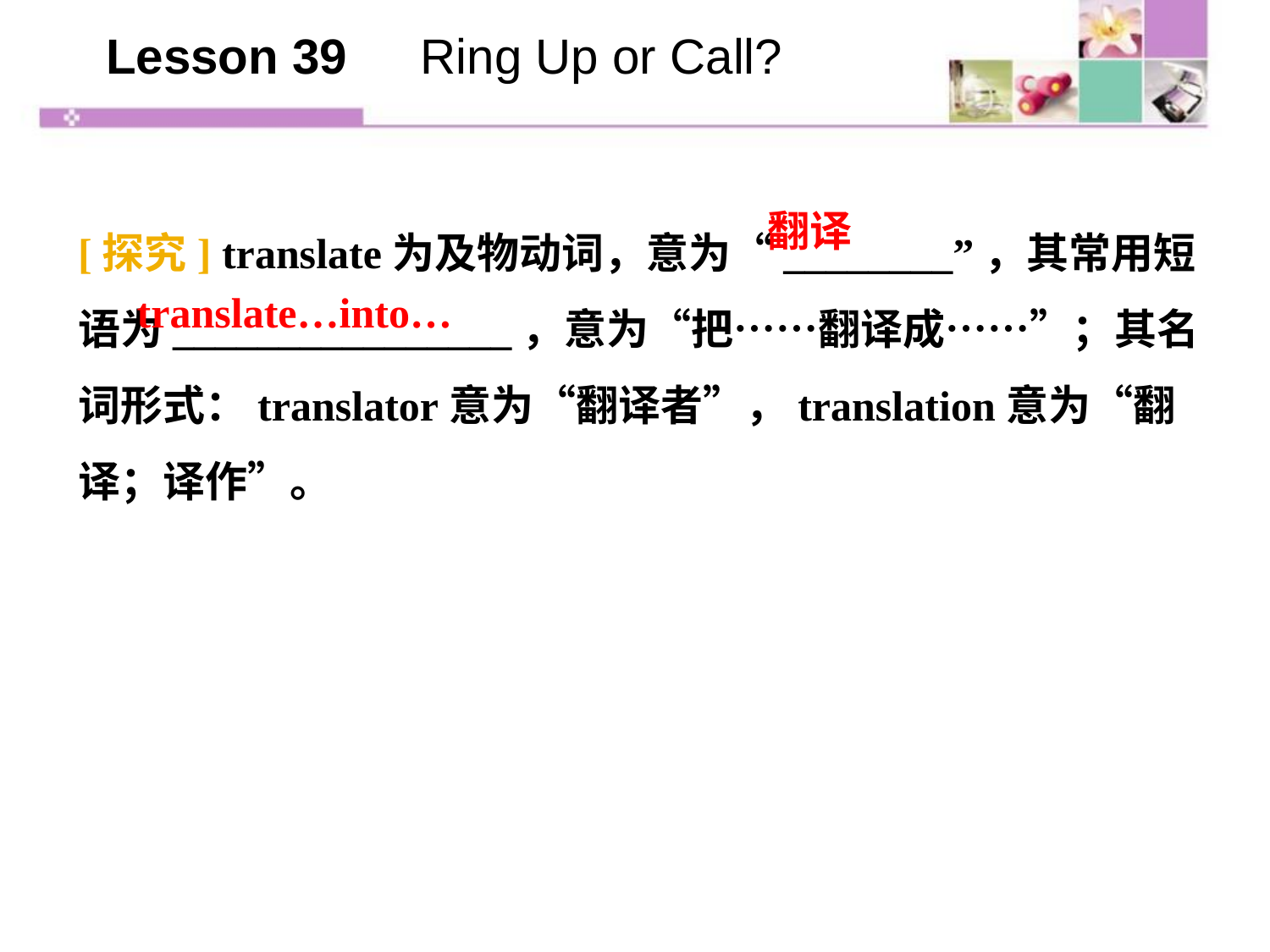

Lesson 39　Ring Up or Call?
[探究] translate为及物动词，意为“________”，其常用短语为________________，意为“把……翻译成……”；其名词形式：translator意为“翻译者”，translation意为“翻译；译作”。
翻译
translate…into…